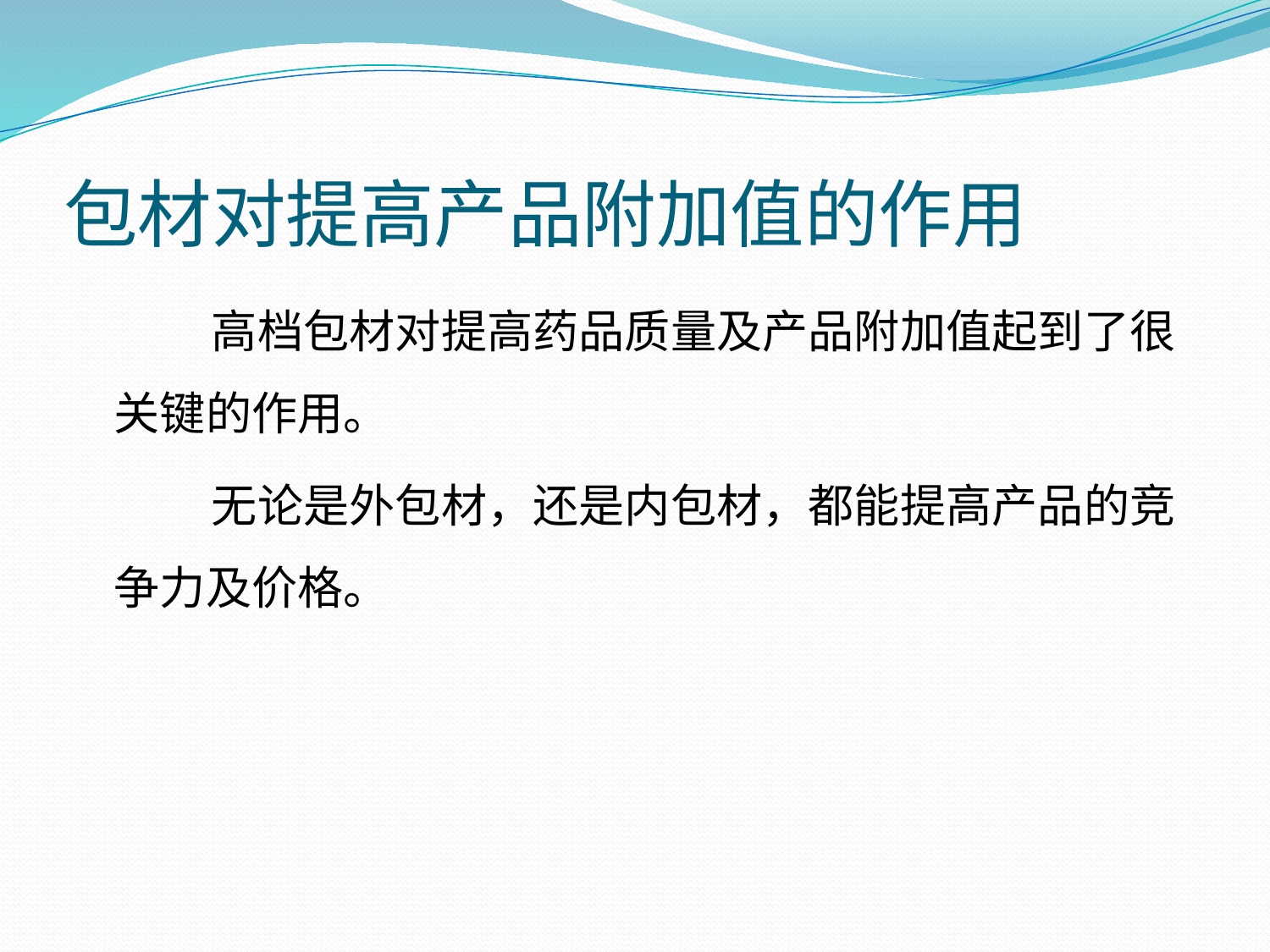

# 包材对提高产品附加值的作用
            高档包材对提高药品质量及产品附加值起到了很关键的作用。
            无论是外包材，还是内包材，都能提高产品的竞争力及价格。